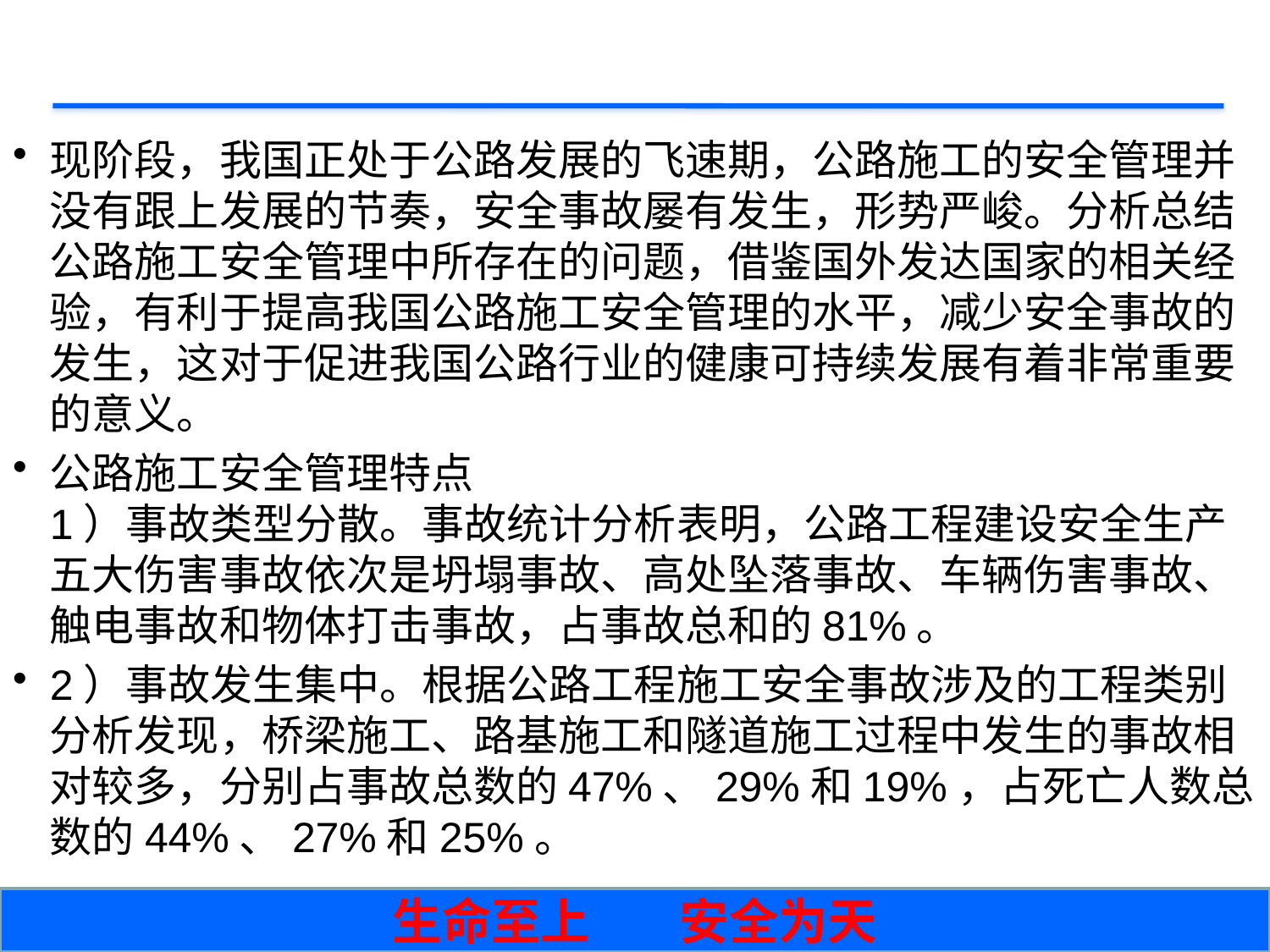

现阶段，我国正处于公路发展的飞速期，公路施工的安全管理并没有跟上发展的节奏，安全事故屡有发生，形势严峻。分析总结公路施工安全管理中所存在的问题，借鉴国外发达国家的相关经验，有利于提高我国公路施工安全管理的水平，减少安全事故的发生，这对于促进我国公路行业的健康可持续发展有着非常重要的意义。
公路施工安全管理特点
1）事故类型分散。事故统计分析表明，公路工程建设安全生产五大伤害事故依次是坍塌事故、高处坠落事故、车辆伤害事故、触电事故和物体打击事故，占事故总和的81%。
2）事故发生集中。根据公路工程施工安全事故涉及的工程类别分析发现，桥梁施工、路基施工和隧道施工过程中发生的事故相对较多，分别占事故总数的47%、29%和19%，占死亡人数总数的44%、27%和25%。